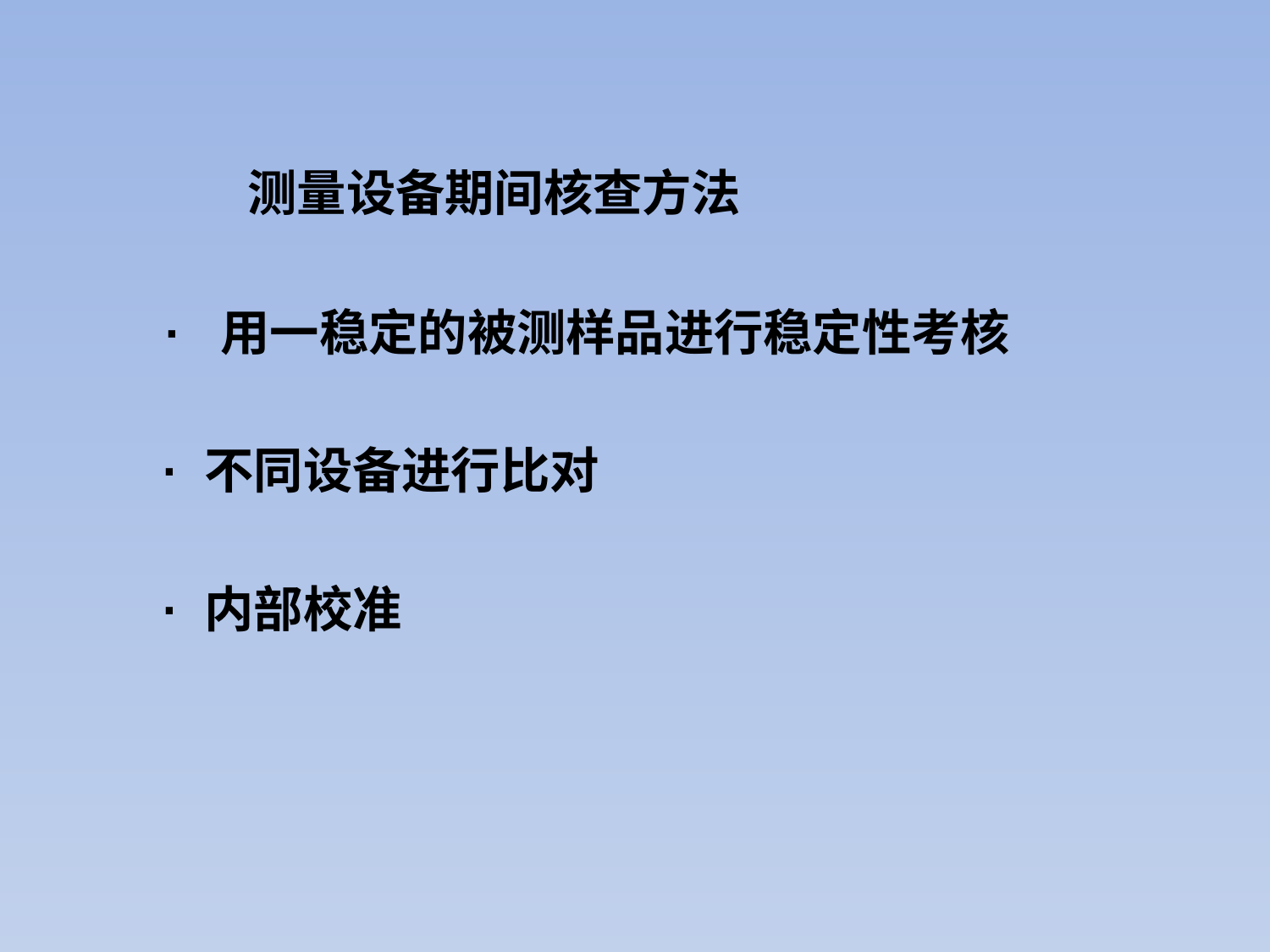

测量设备期间核查方法

    ·  用一稳定的被测样品进行稳定性考核

    · 不同设备进行比对

    · 内部校准